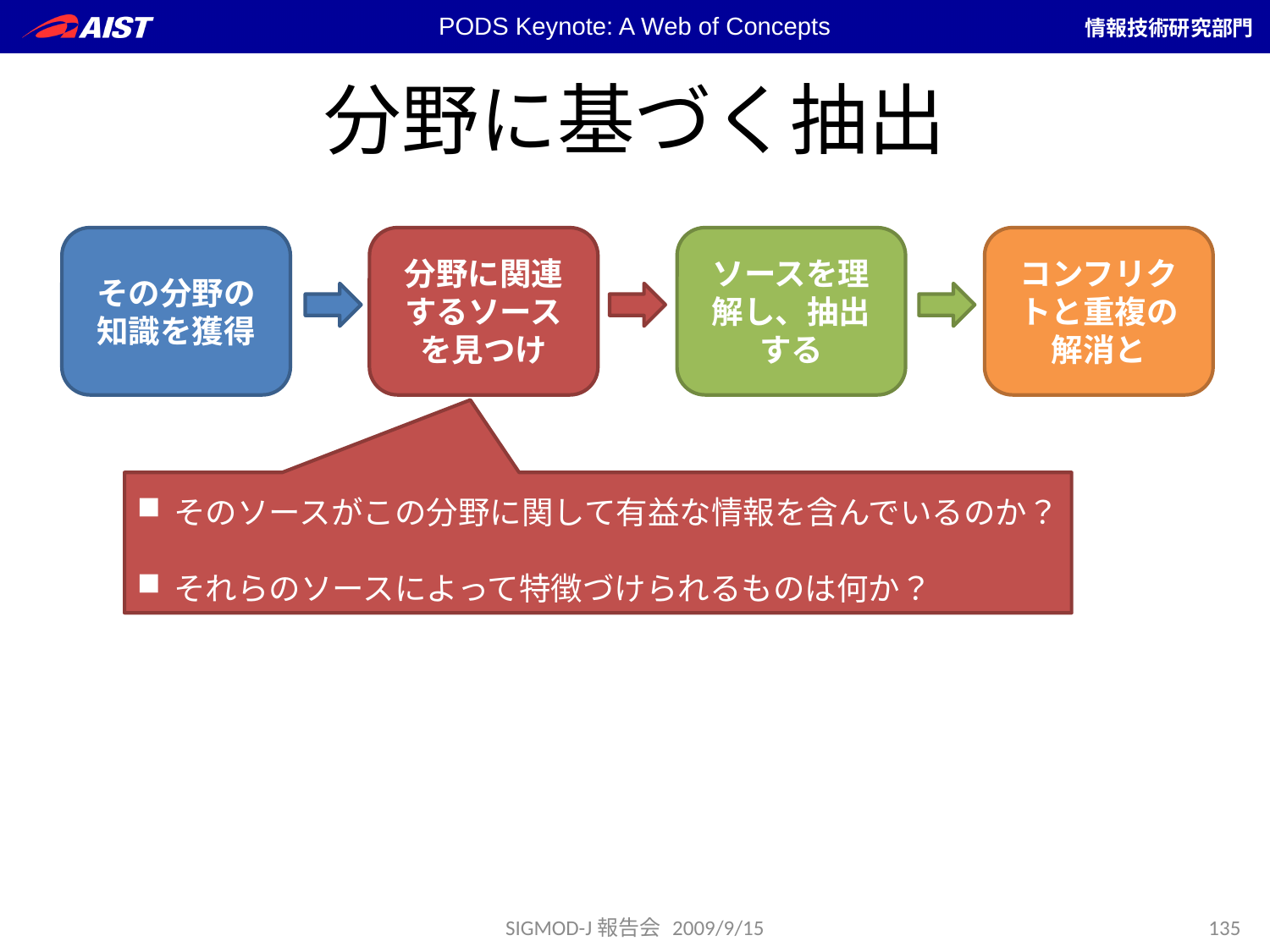

PODS Keynote: A Web of Concepts
# 分野に基づく抽出
その分野の
知識を獲得
分野に関連するソースを見つけ
ソースを理解し、抽出する
コンフリクトと重複の解消と

そのソースがこの分野に関して有益な情報を含んでいるのか？
それらのソースによって特徴づけられるものは何か？
SIGMOD-J報告会 2009/9/15
135